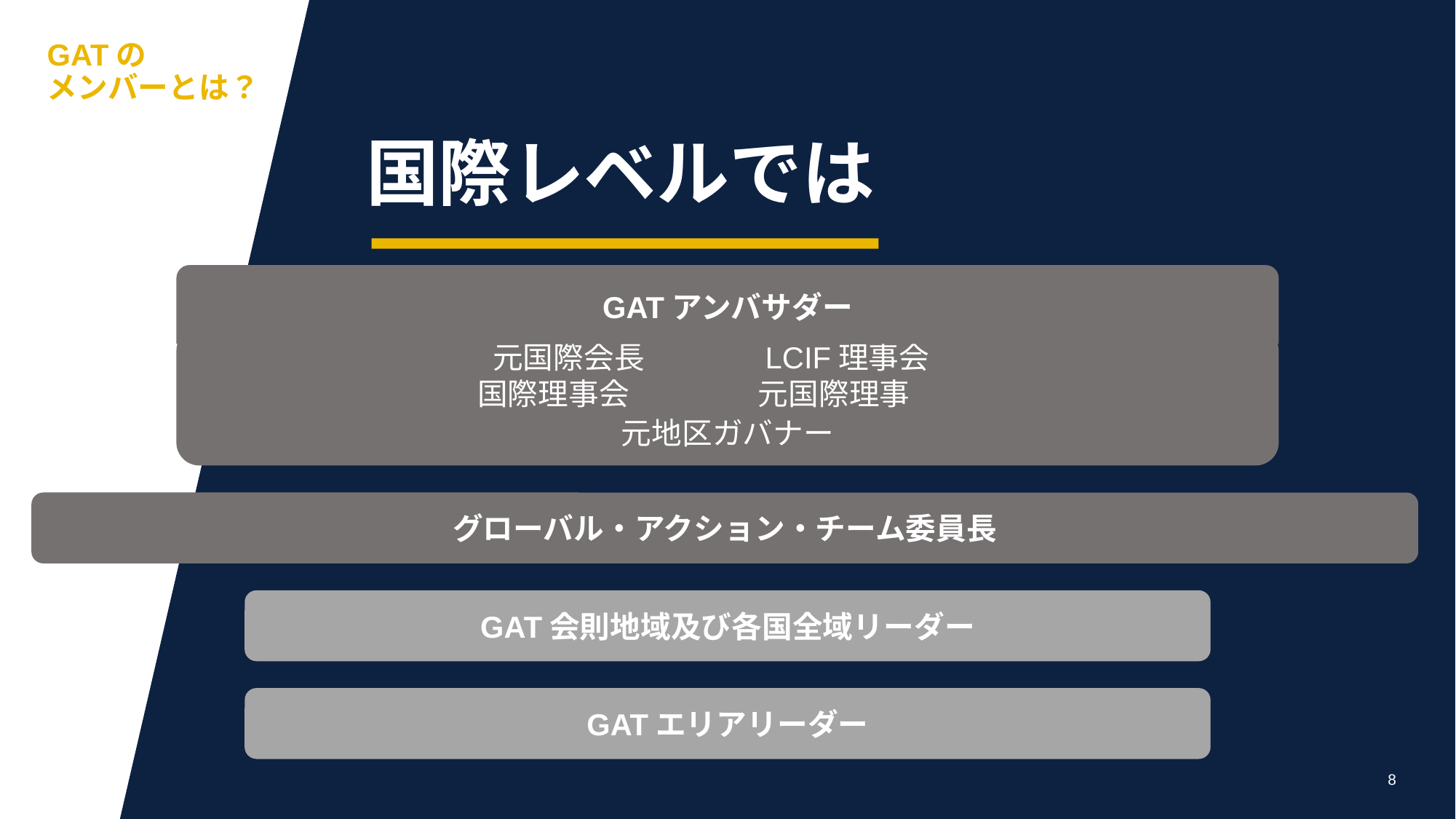

GATの
メンバーとは？
国際レベルでは
GATアンバサダー
		元国際会長
		国際理事会

　LCIF理事会
　元国際理事
元地区ガバナー
グローバル・アクション・チーム委員長
GAT会則地域及び各国全域リーダー
GATエリアリーダー
8